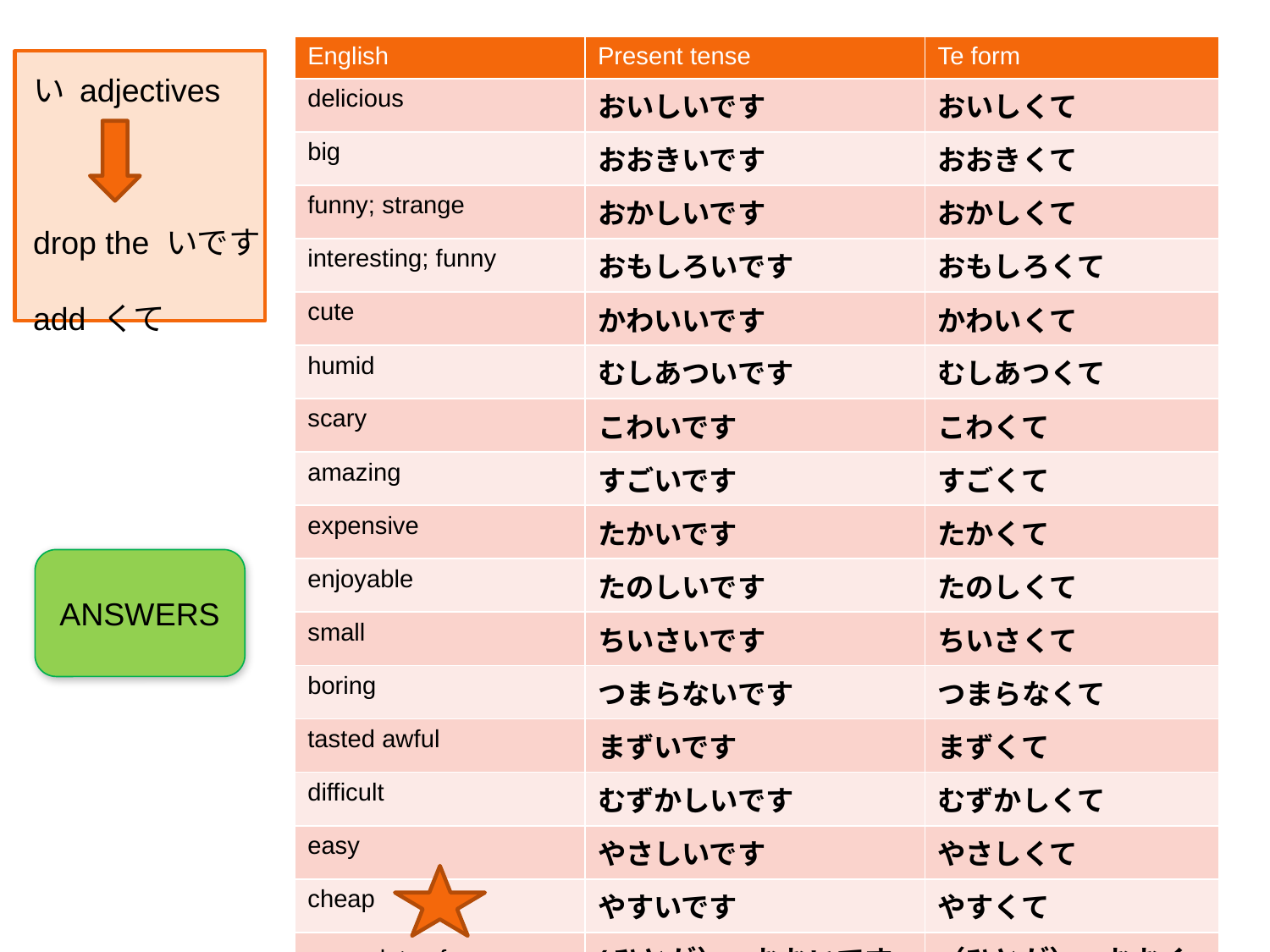

| English | Present tense | Te form |
| --- | --- | --- |
| delicious | おいしいです | おいしくて |
| big | おおきいです | おおきくて |
| funny; strange | おかしいです | おかしくて |
| interesting; funny | おもしろいです | おもしろくて |
| cute | かわいいです | かわいくて |
| humid | むしあついです | むしあつくて |
| scary | こわいです | こわくて |
| amazing | すごいです | すごくて |
| expensive | たかいです | たかくて |
| enjoyable | たのしいです | たのしくて |
| small | ちいさいです | ちいさくて |
| boring | つまらないです | つまらなくて |
| tasted awful | まずいです | まずくて |
| difficult | むずかしいです | むずかしくて |
| easy | やさしいです | やさしくて |
| cheap | やすいです | やすくて |
| many, lots of　(people) | (ひとが）　おおいです | （ひとが）　おおくて |
| good | いいです | よくて |

い adjectives

drop the いです
add くて

ANSWERS